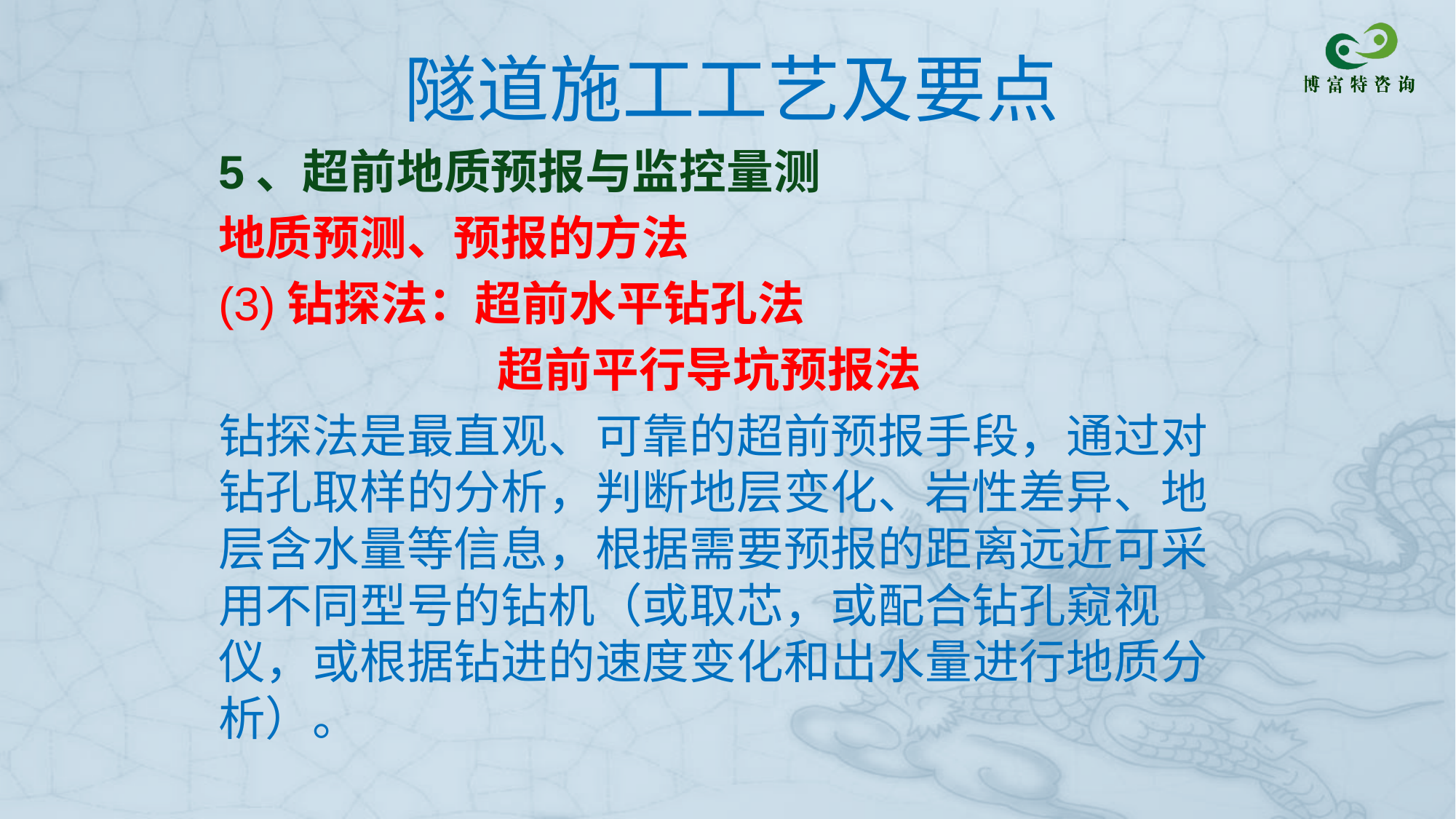

# 隧道施工工艺及要点
5、超前地质预报与监控量测
地质预测、预报的方法
(3)钻探法：超前水平钻孔法
                         超前平行导坑预报法
钻探法是最直观、可靠的超前预报手段，通过对钻孔取样的分析，判断地层变化、岩性差异、地层含水量等信息，根据需要预报的距离远近可采用不同型号的钻机（或取芯，或配合钻孔窥视仪，或根据钻进的速度变化和出水量进行地质分析）。